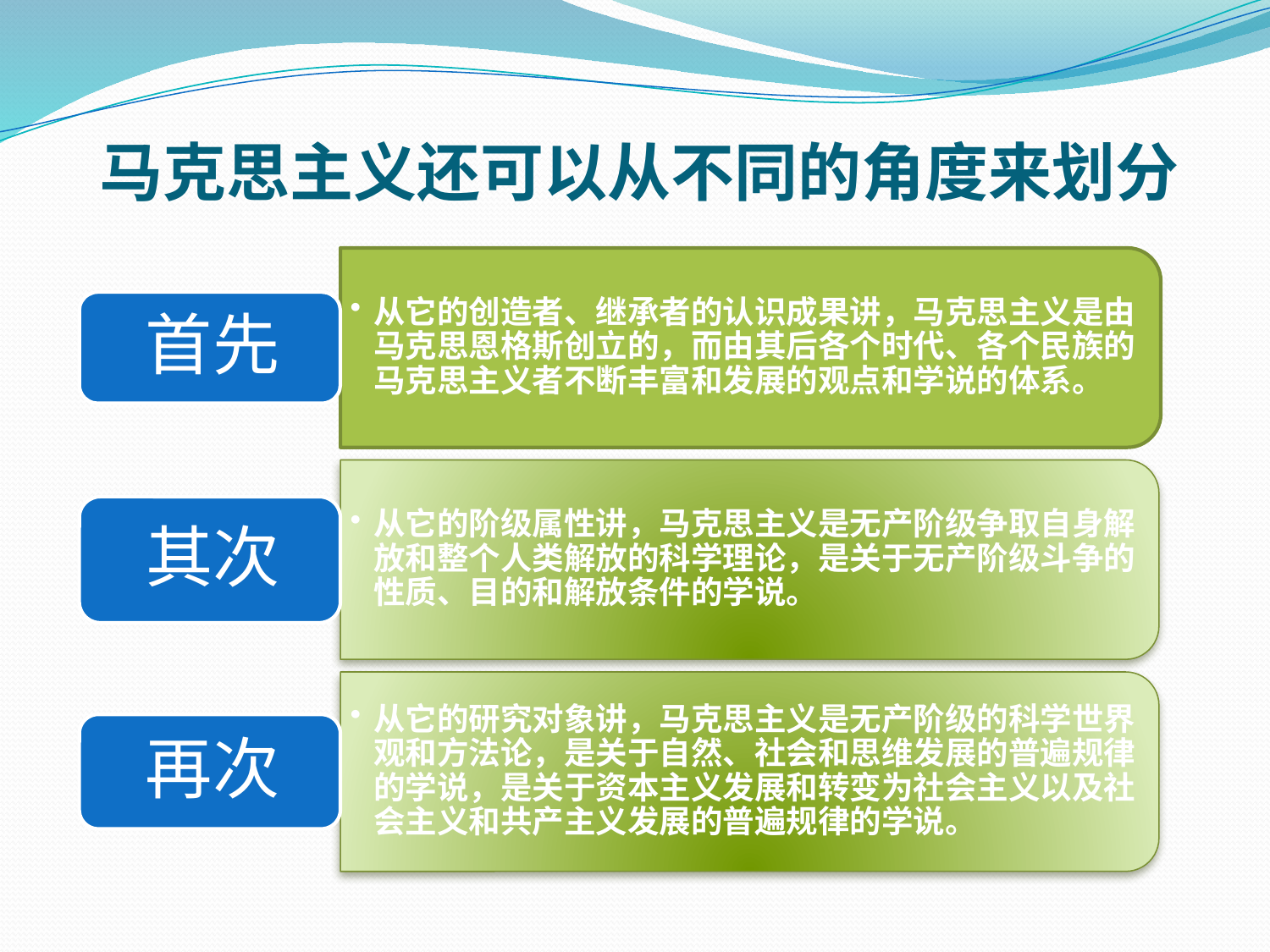

# 马克思主义还可以从不同的角度来划分
从它的创造者、继承者的认识成果讲，马克思主义是由马克思恩格斯创立的，而由其后各个时代、各个民族的马克思主义者不断丰富和发展的观点和学说的体系。
首先
从它的阶级属性讲，马克思主义是无产阶级争取自身解放和整个人类解放的科学理论，是关于无产阶级斗争的性质、目的和解放条件的学说。
其次
从它的研究对象讲，马克思主义是无产阶级的科学世界观和方法论，是关于自然、社会和思维发展的普遍规律的学说，是关于资本主义发展和转变为社会主义以及社会主义和共产主义发展的普遍规律的学说。
再次